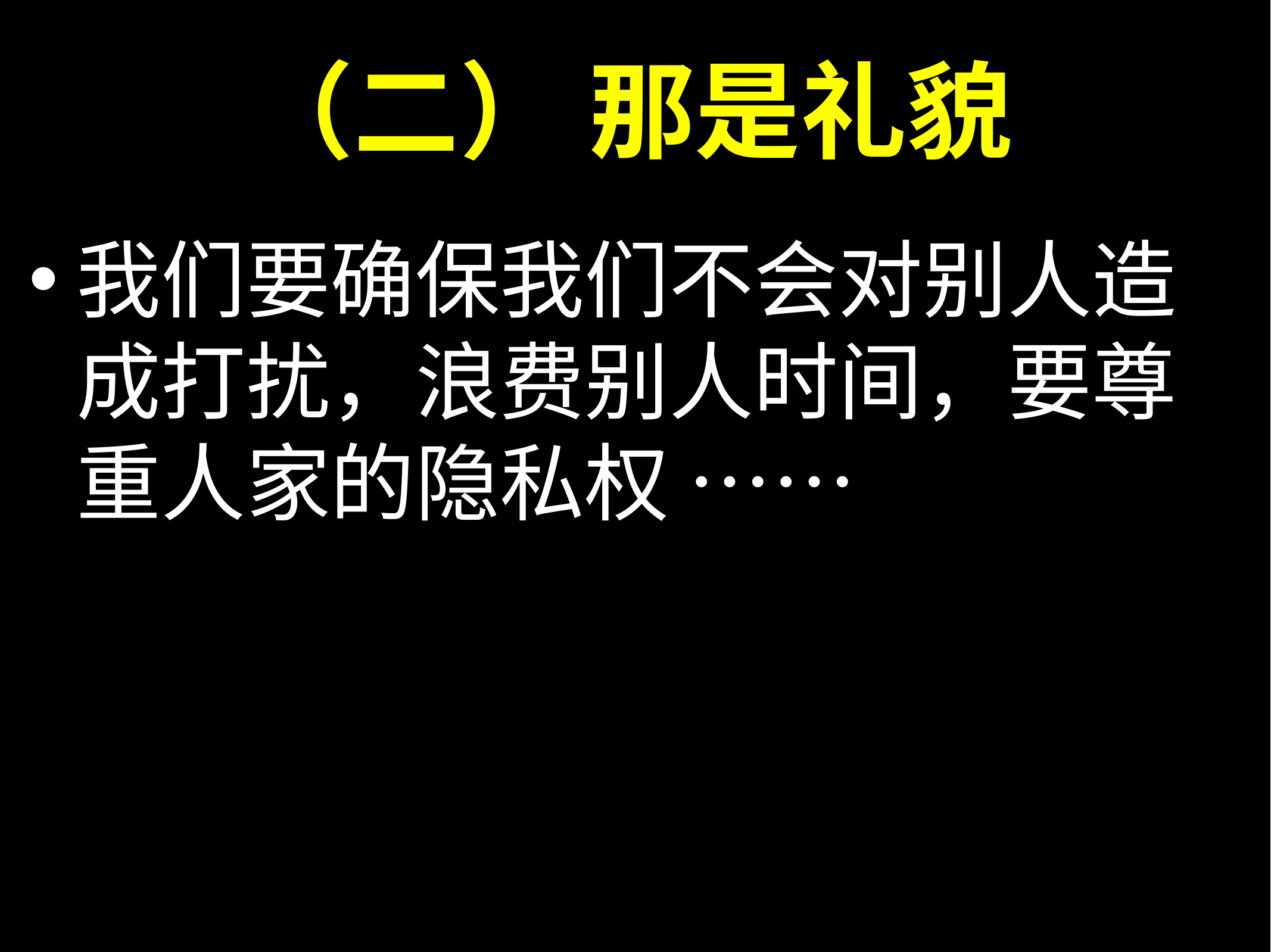

# （二） 那是礼貌
我们要确保我们不会对别人造成打扰，浪费别人时间，要尊重人家的隐私权 ……